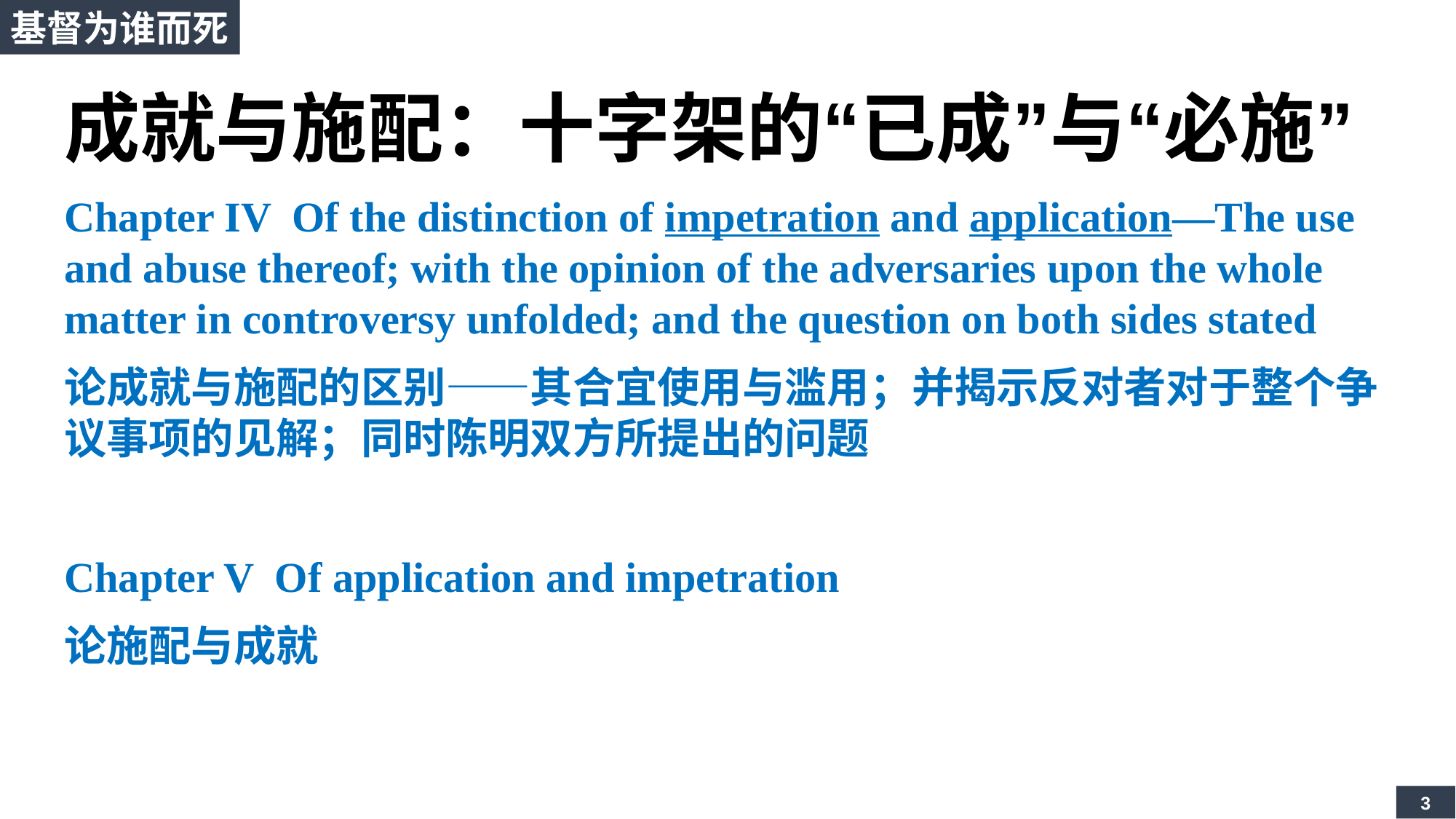

基督为谁而死
成就与施配：十字架的“已成”与“必施”
Chapter IV  Of the distinction of impetration and application—The use and abuse thereof; with the opinion of the adversaries upon the whole matter in controversy unfolded; and the question on both sides stated
论成就与施配的区别——其合宜使用与滥用；并揭示反对者对于整个争议事项的见解；同时陈明双方所提出的问题

Chapter V  Of application and impetration
论施配与成就
3